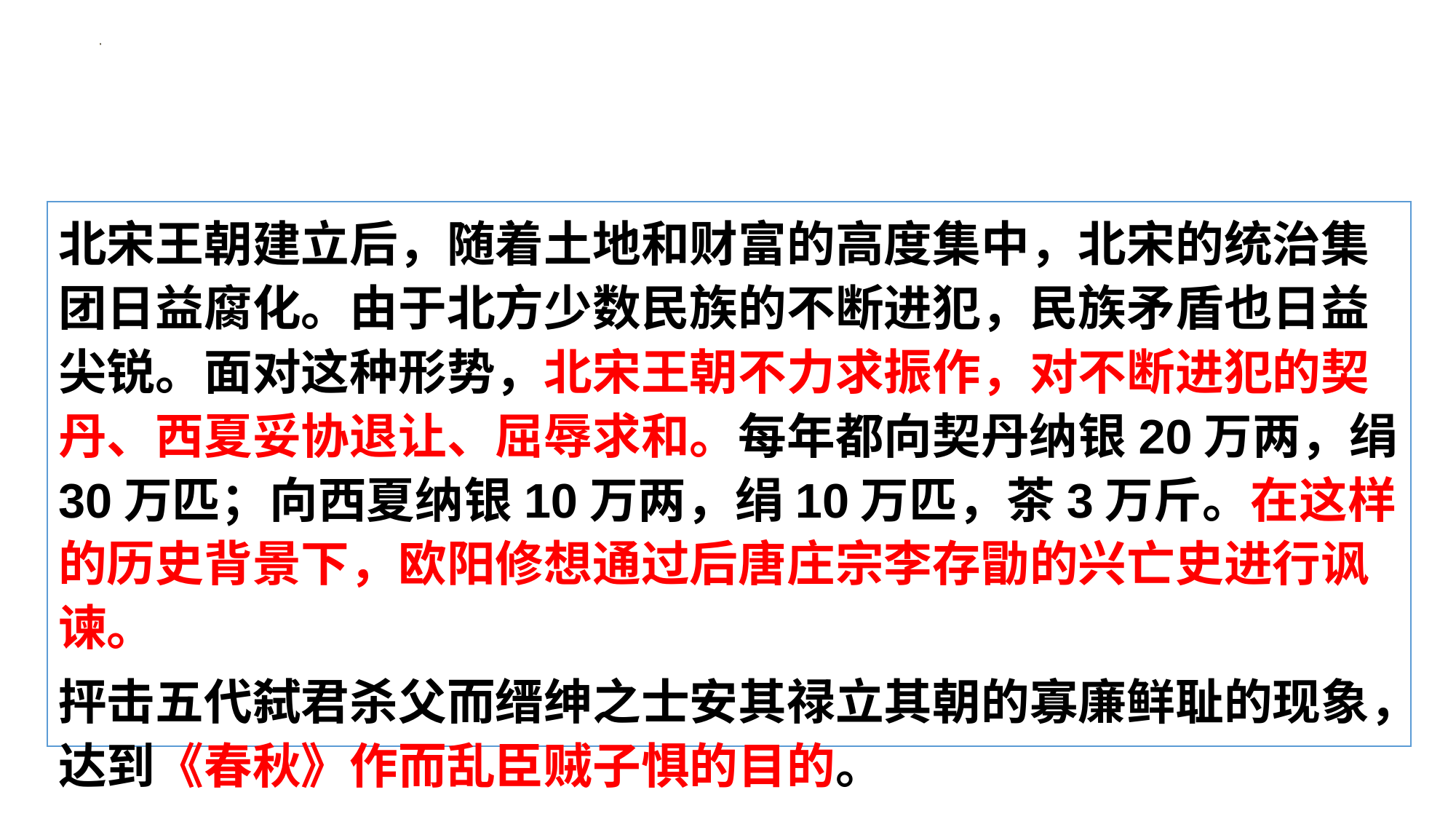

#
北宋王朝建立后，随着土地和财富的高度集中，北宋的统治集团日益腐化。由于北方少数民族的不断进犯，民族矛盾也日益尖锐。面对这种形势，北宋王朝不力求振作，对不断进犯的契丹、西夏妥协退让、屈辱求和。每年都向契丹纳银20万两，绢30万匹；向西夏纳银10万两，绢10万匹，茶3万斤。在这样的历史背景下，欧阳修想通过后唐庄宗李存勖的兴亡史进行讽谏。
抨击五代弑君杀父而缙绅之士安其禄立其朝的寡廉鲜耻的现象，达到《春秋》作而乱臣贼子惧的目的。